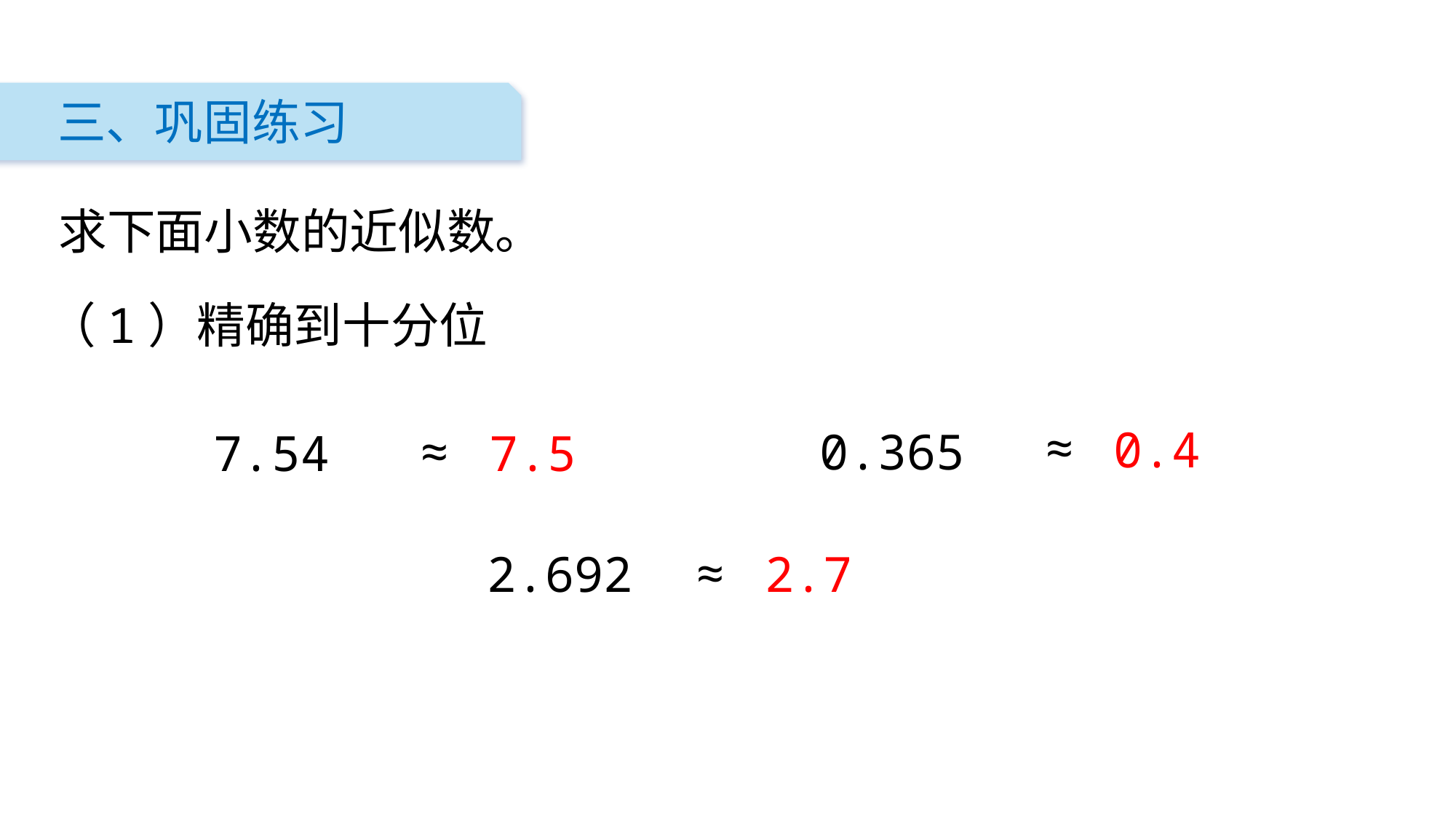

三、巩固练习
求下面小数的近似数。
（1）精确到十分位
≈
0.4
≈
0.365
7.54
7.5
≈
2.692
2.7